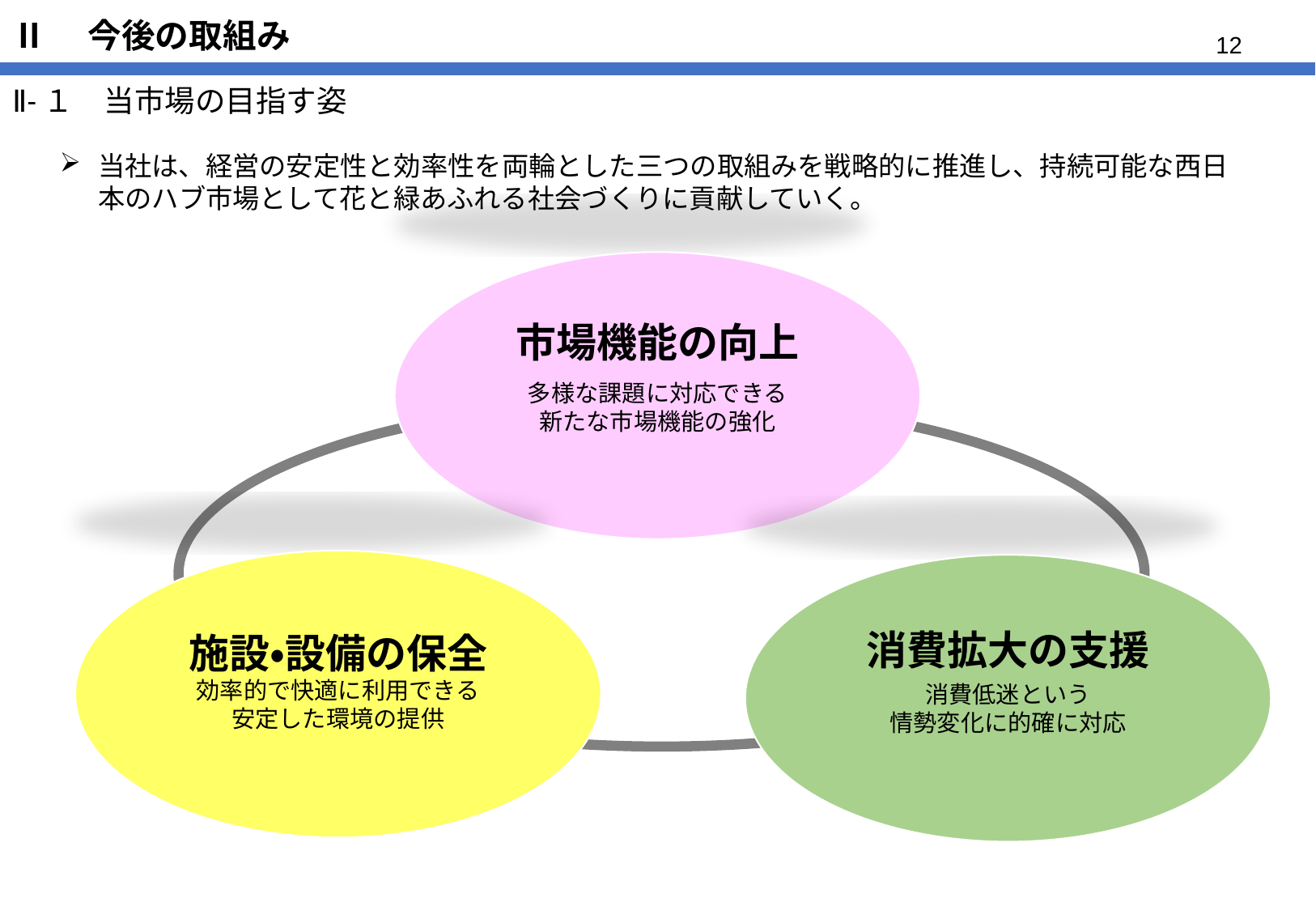

# Ⅱ　今後の取組み
Ⅱ-１　当市場の目指す姿
当社は、経営の安定性と効率性を両輪とした三つの取組みを戦略的に推進し、持続可能な西日本のハブ市場として花と緑あふれる社会づくりに貢献していく。

市場機能の向上
多様な課題に対応できる
新たな市場機能の強化

消費拡大の支援
施設・設備の保全
効率的で快適に利用できる
安定した環境の提供
消費低迷という
情勢変化に的確に対応